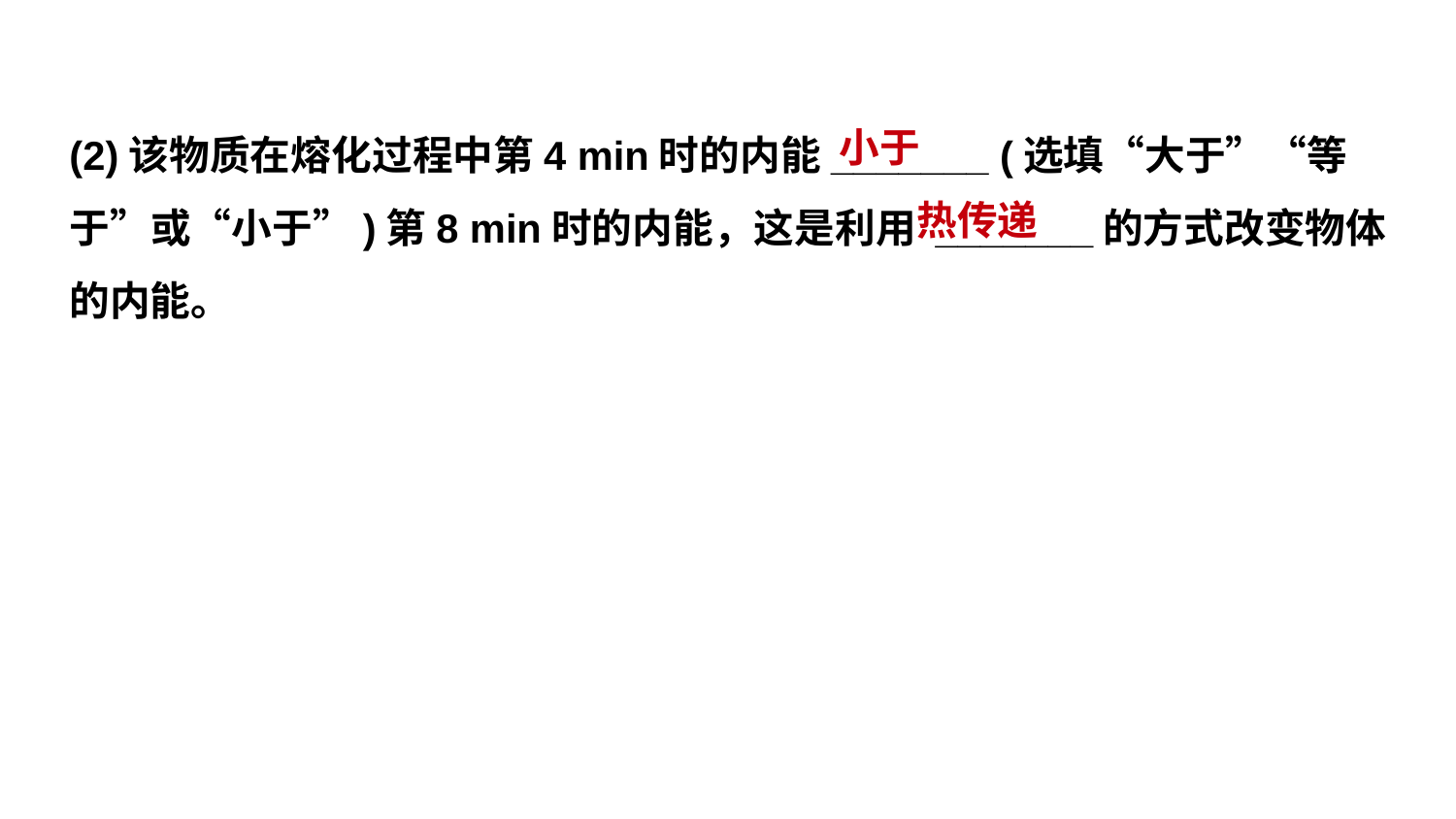

小于
(2)该物质在熔化过程中第4 min时的内能_______ (选填“大于”“等
于”或“小于”)第8 min时的内能，这是利用 _______的方式改变物体
的内能。
热传递